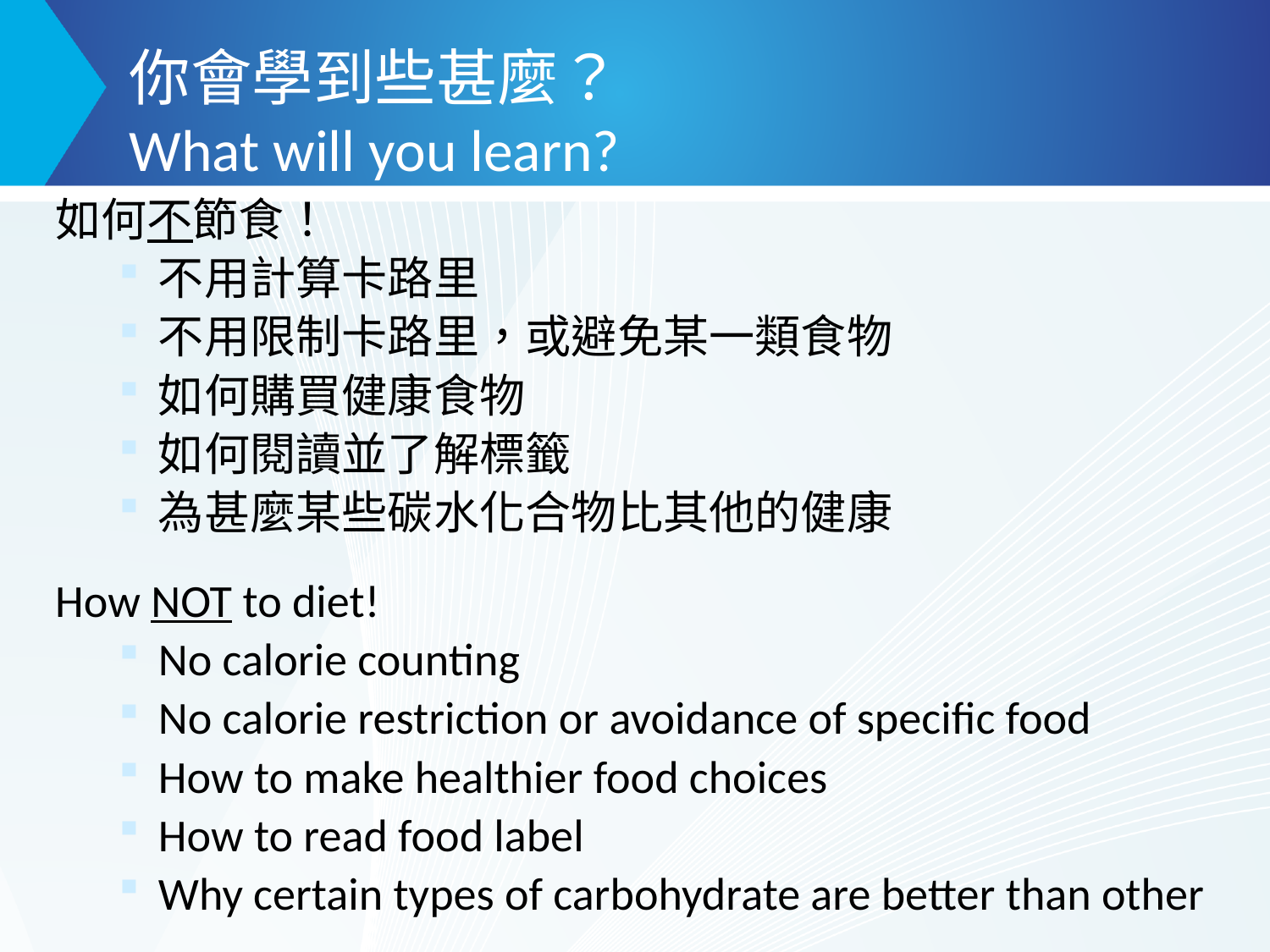

你會學到些甚麼？
What will you learn?
如何不節食！
不用計算卡路里
不用限制卡路里，或避免某一類食物
如何購買健康食物
如何閱讀並了解標籤
為甚麼某些碳水化合物比其他的健康
How NOT to diet!
No calorie counting
No calorie restriction or avoidance of specific food
How to make healthier food choices
How to read food label
Why certain types of carbohydrate are better than other